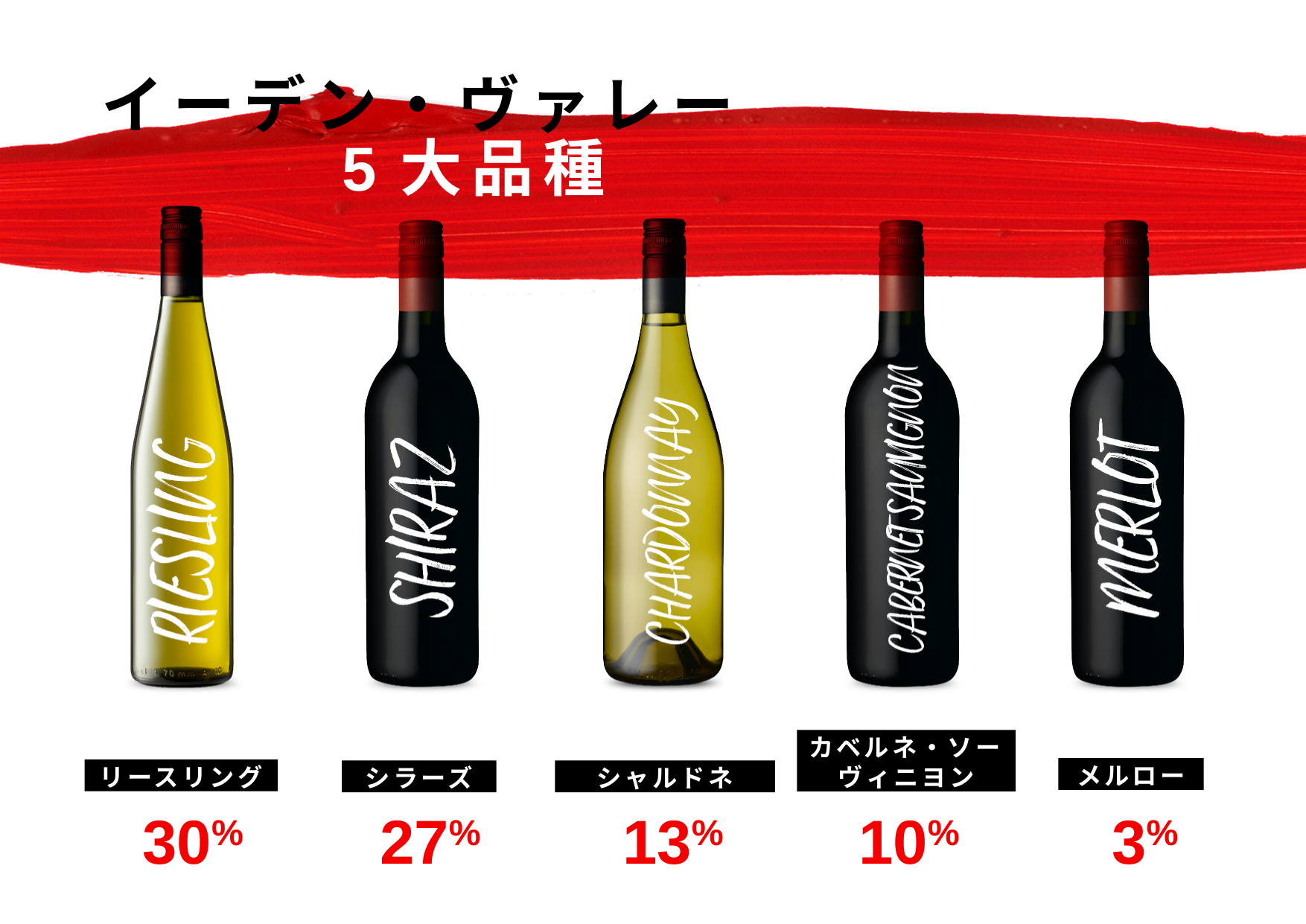

イーデン・ヴァレー
5大品種
カベルネ・ソーヴィニヨン
メルロー
リースリング
シラーズ
シャルドネ
3%
10%
13%
30%
27%